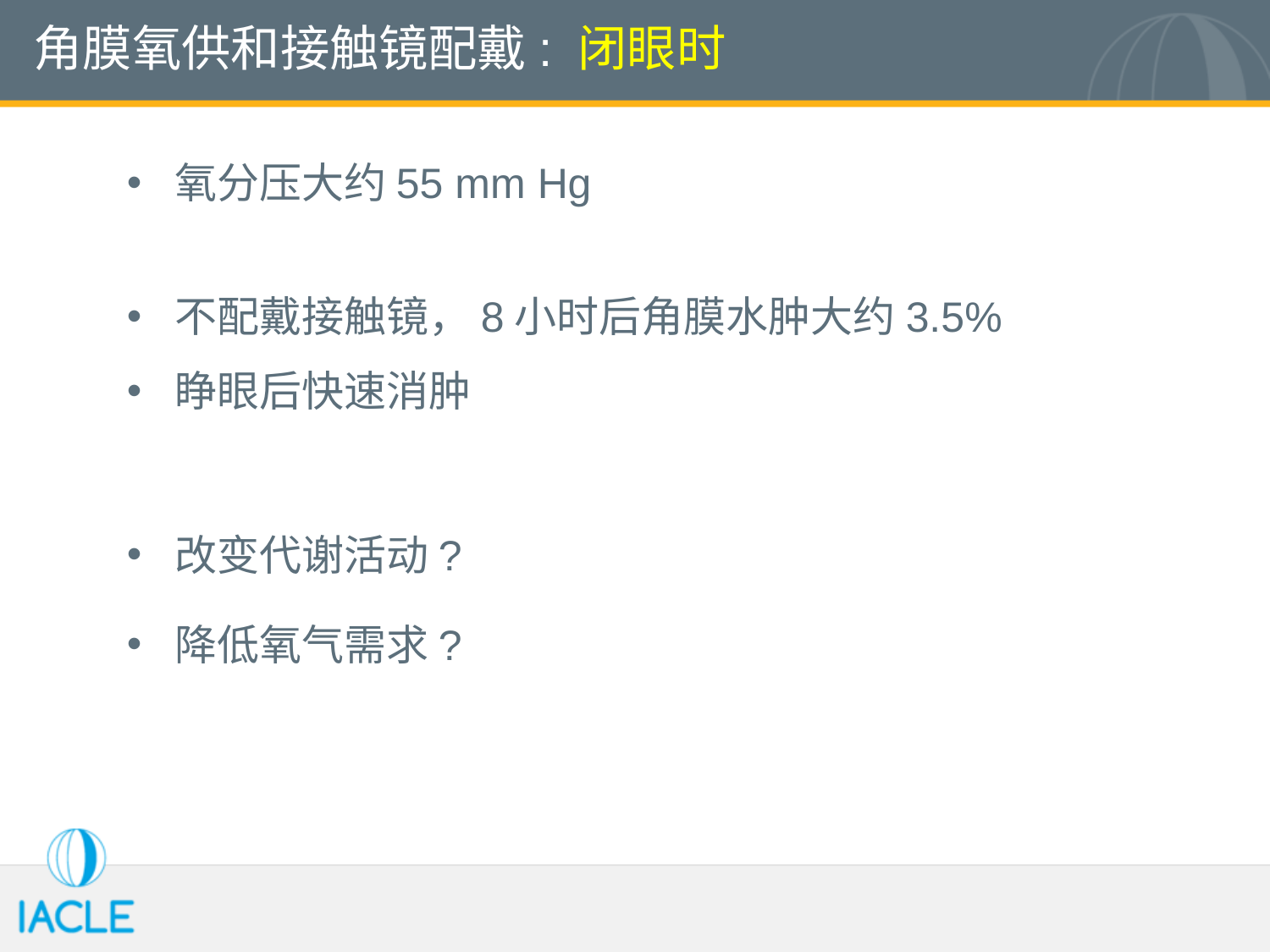

角膜氧供和接触镜配戴: 闭眼时
氧分压大约55 mm Hg

不配戴接触镜，8小时后角膜水肿大约3.5%
睁眼后快速消肿

改变代谢活动?
降低氧气需求?